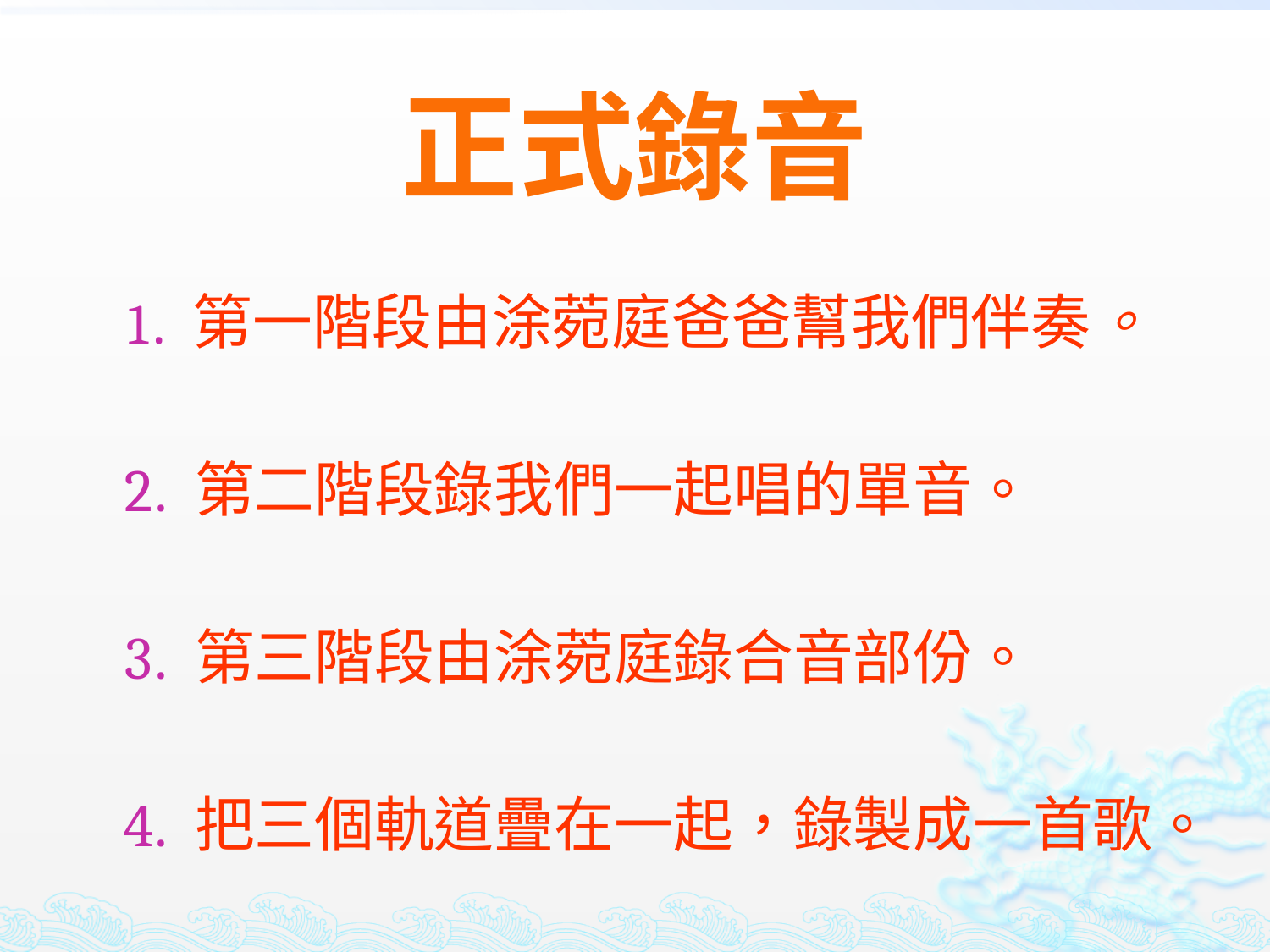

# 正式錄音
1. 第一階段由涂菀庭爸爸幫我們伴奏。

2. 第二階段錄我們一起唱的單音。

3. 第三階段由涂菀庭錄合音部份。

4. 把三個軌道疊在一起，錄製成一首歌。